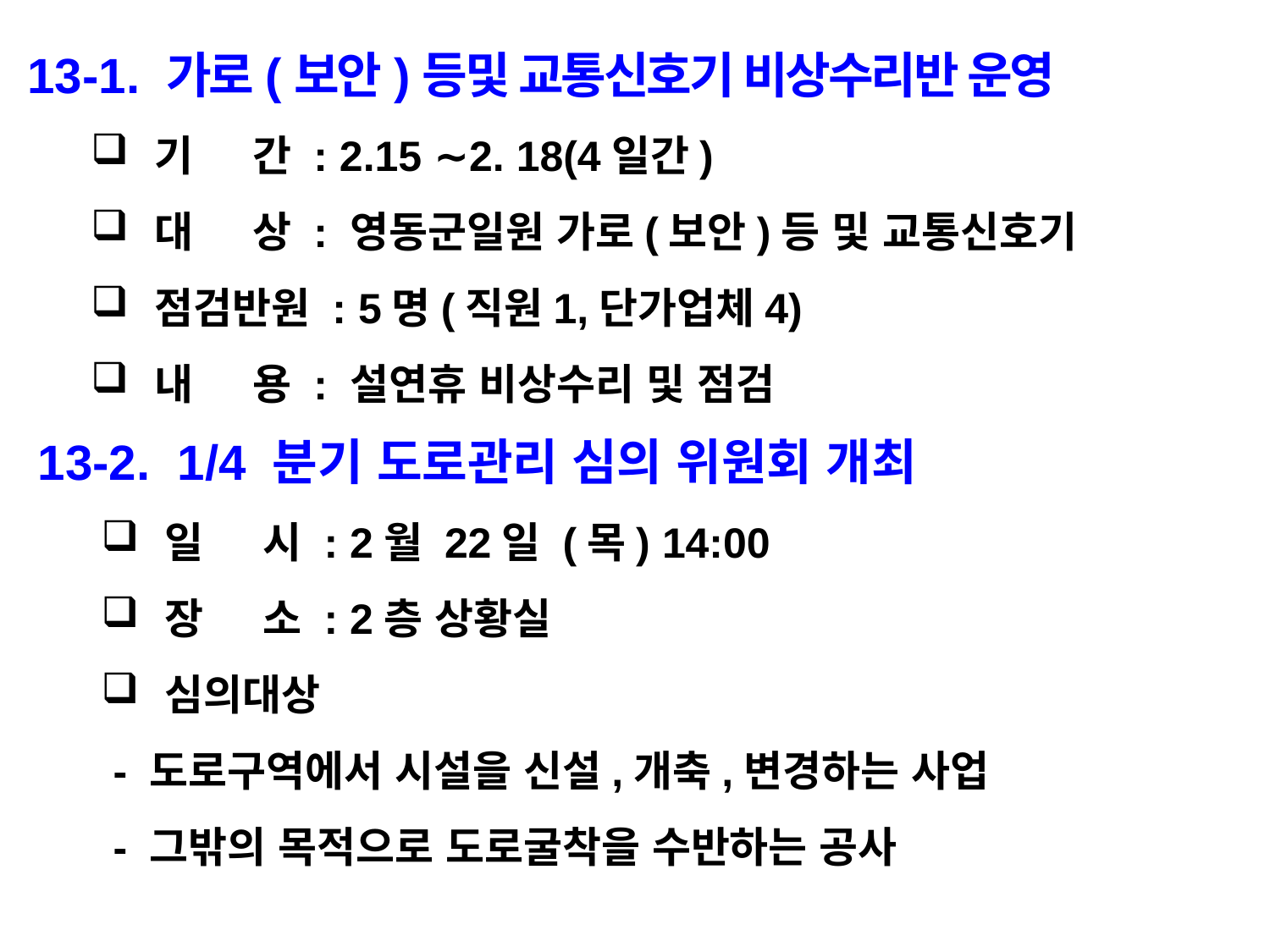

13-1. 가로(보안)등및 교통신호기 비상수리반 운영
기     간 : 2.15 ∼2. 18(4일간)
대     상 : 영동군일원 가로(보안)등 및 교통신호기
점검반원 : 5명(직원1,단가업체4)
내     용 : 설연휴 비상수리 및 점검

13-2.  1/4 분기 도로관리 심의 위원회 개최
일     시 : 2월 22일 (목) 14:00
장     소 : 2층 상황실
심의대상
 - 도로구역에서 시설을 신설,개축,변경하는 사업
 - 그밖의 목적으로 도로굴착을 수반하는 공사